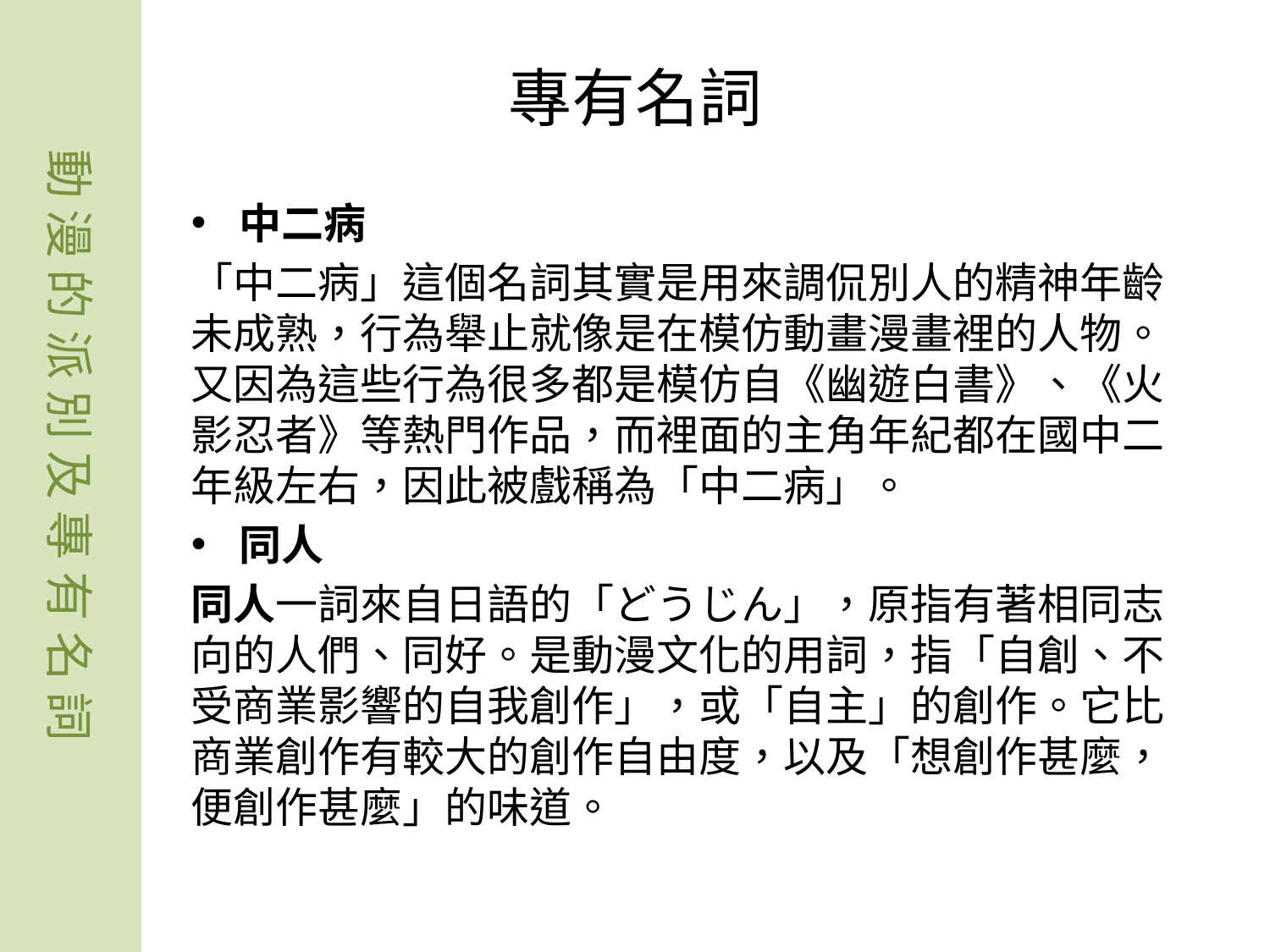

動 漫 的 派 別 及 專 有 名 詞
# 專有名詞
中二病
「中二病」這個名詞其實是用來調侃別人的精神年齡未成熟，行為舉止就像是在模仿動畫漫畫裡的人物。又因為這些行為很多都是模仿自《幽遊白書》、《火影忍者》等熱門作品，而裡面的主角年紀都在國中二年級左右，因此被戲稱為「中二病」。
同人
同人一詞來自日語的「どうじん」，原指有著相同志向的人們、同好。是動漫文化的用詞，指「自創、不受商業影響的自我創作」，或「自主」的創作。它比商業創作有較大的創作自由度，以及「想創作甚麼，便創作甚麼」的味道。